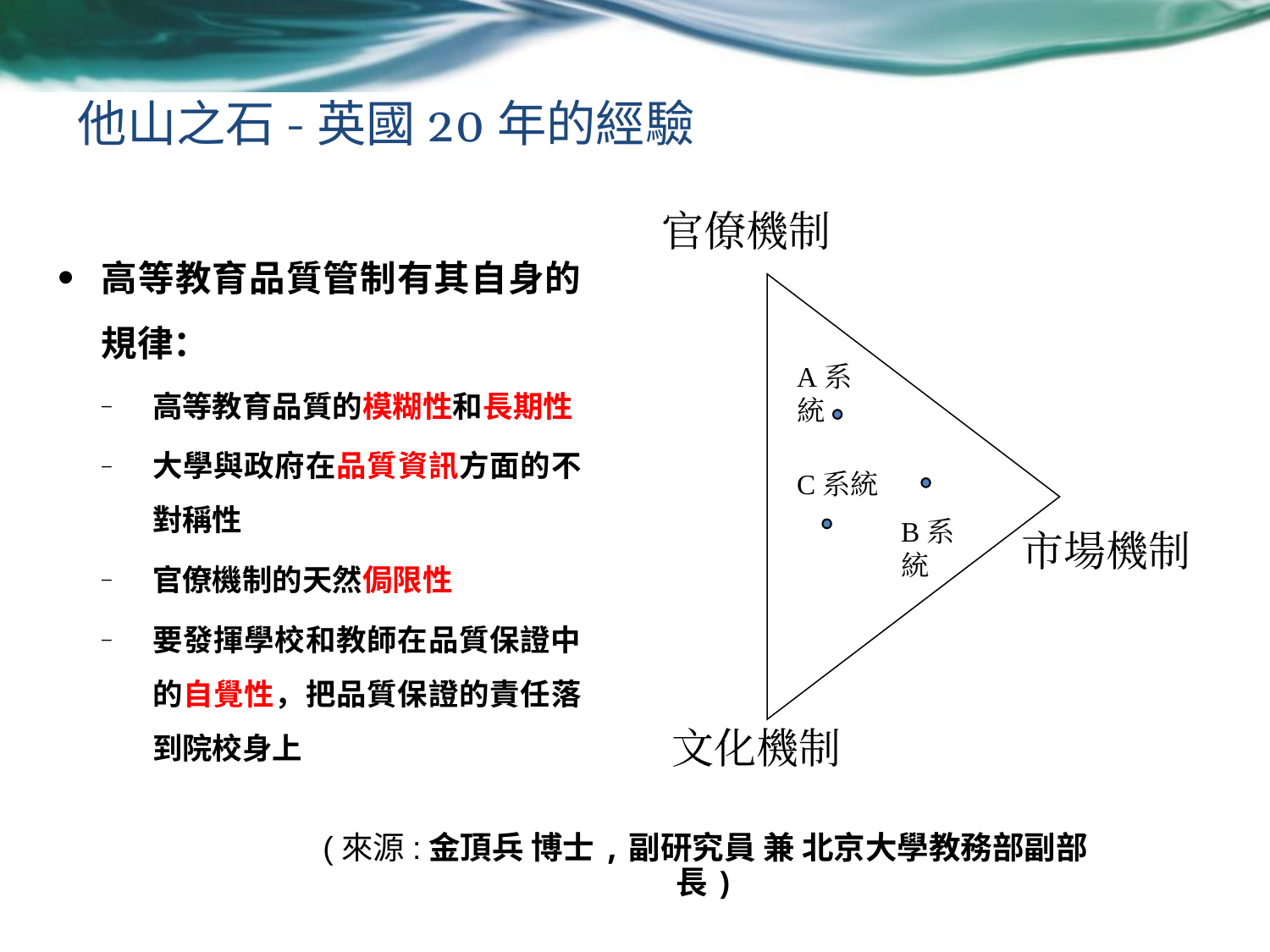

# 他山之石-英國20年的經驗
官僚機制
高等教育品質管制有其自身的規律：
高等教育品質的模糊性和長期性
大學與政府在品質資訊方面的不對稱性
官僚機制的天然侷限性
要發揮學校和教師在品質保證中的自覺性，把品質保證的責任落到院校身上

A系統

C系統

B系統
市場機制

文化機制
(來源:金頂兵 博士,副研究員 兼 北京大學教務部副部長)